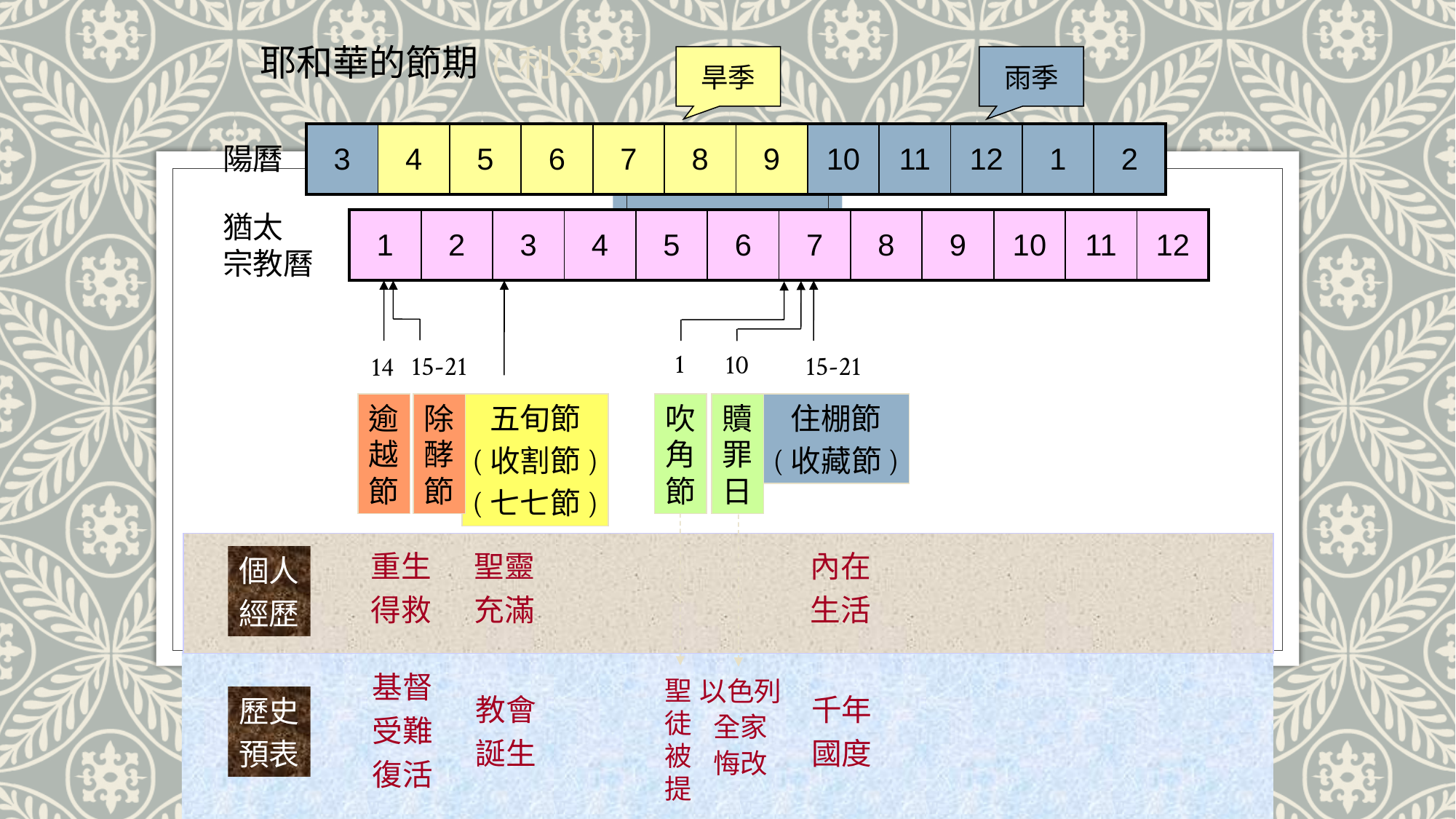

耶和華的節期(利23)
旱季
雨季
| 3 | 4 | 5 | 6 | 7 | 8 | 9 | 10 | 11 | 12 | 1 | 2 |
| --- | --- | --- | --- | --- | --- | --- | --- | --- | --- | --- | --- |
陽曆
猶太
宗教曆
| 1 | 2 | 3 | 4 | 5 | 6 | 7 | 8 | 9 | 10 | 11 | 12 |
| --- | --- | --- | --- | --- | --- | --- | --- | --- | --- | --- | --- |

1
10
15-21
15-21
14
逾
越
節
除
酵
節
五旬節
(收割節)
(七七節)
吹
角
節
贖
罪
日
住棚節
(收藏節)

重生
得救
聖靈
充滿
內在
生活
個人
經歷

基督
受難
復活
以色列
全家
悔改
聖
徒
被
提
教會
誕生
千年
國度
歷史
預表